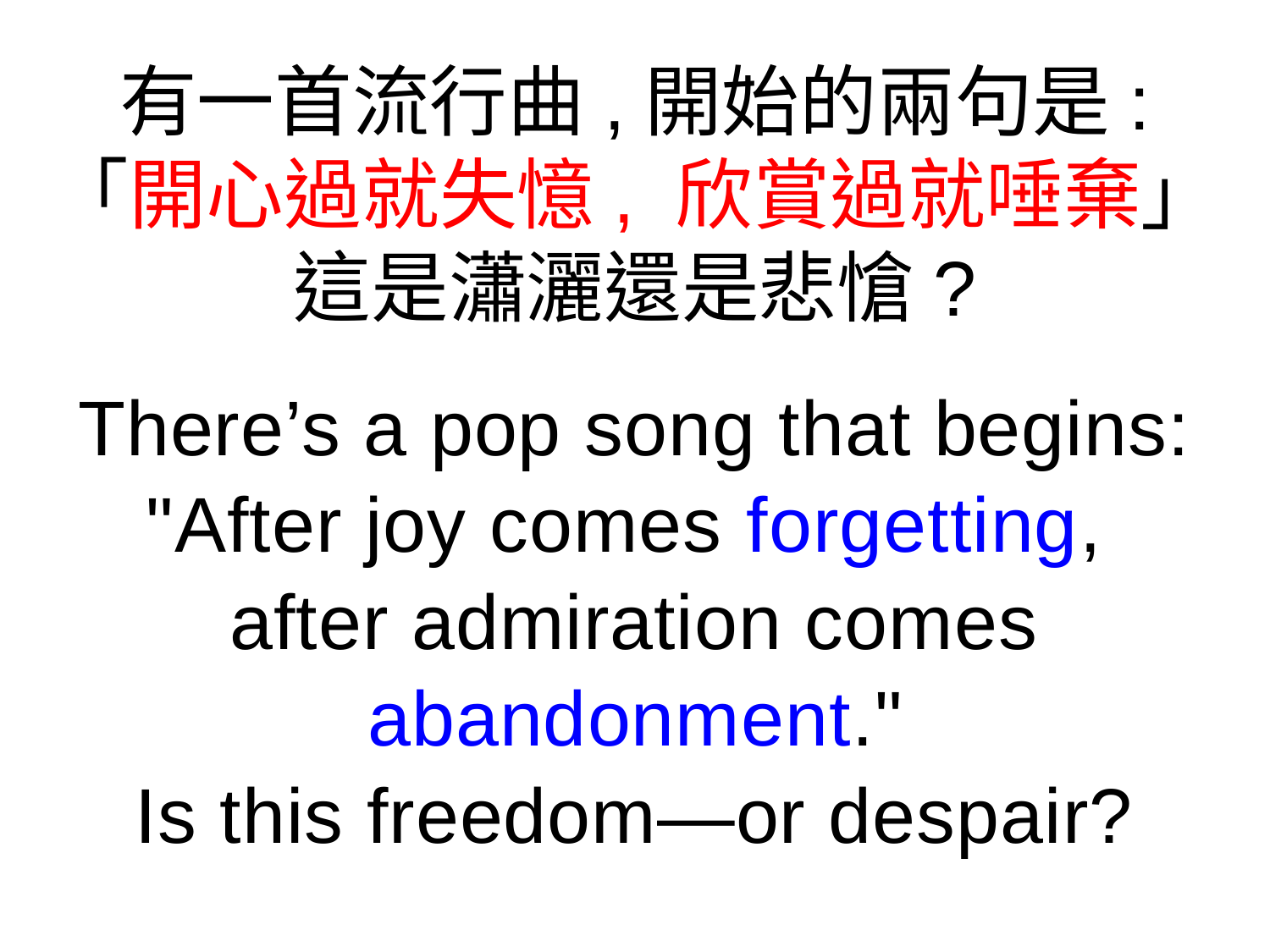

有一首流行曲,開始的兩句是:
「開心過就失憶, 欣賞過就唾棄」
這是瀟灑還是悲愴?
There’s a pop song that begins:
"After joy comes forgetting,
after admiration comes abandonment."
Is this freedom—or despair?